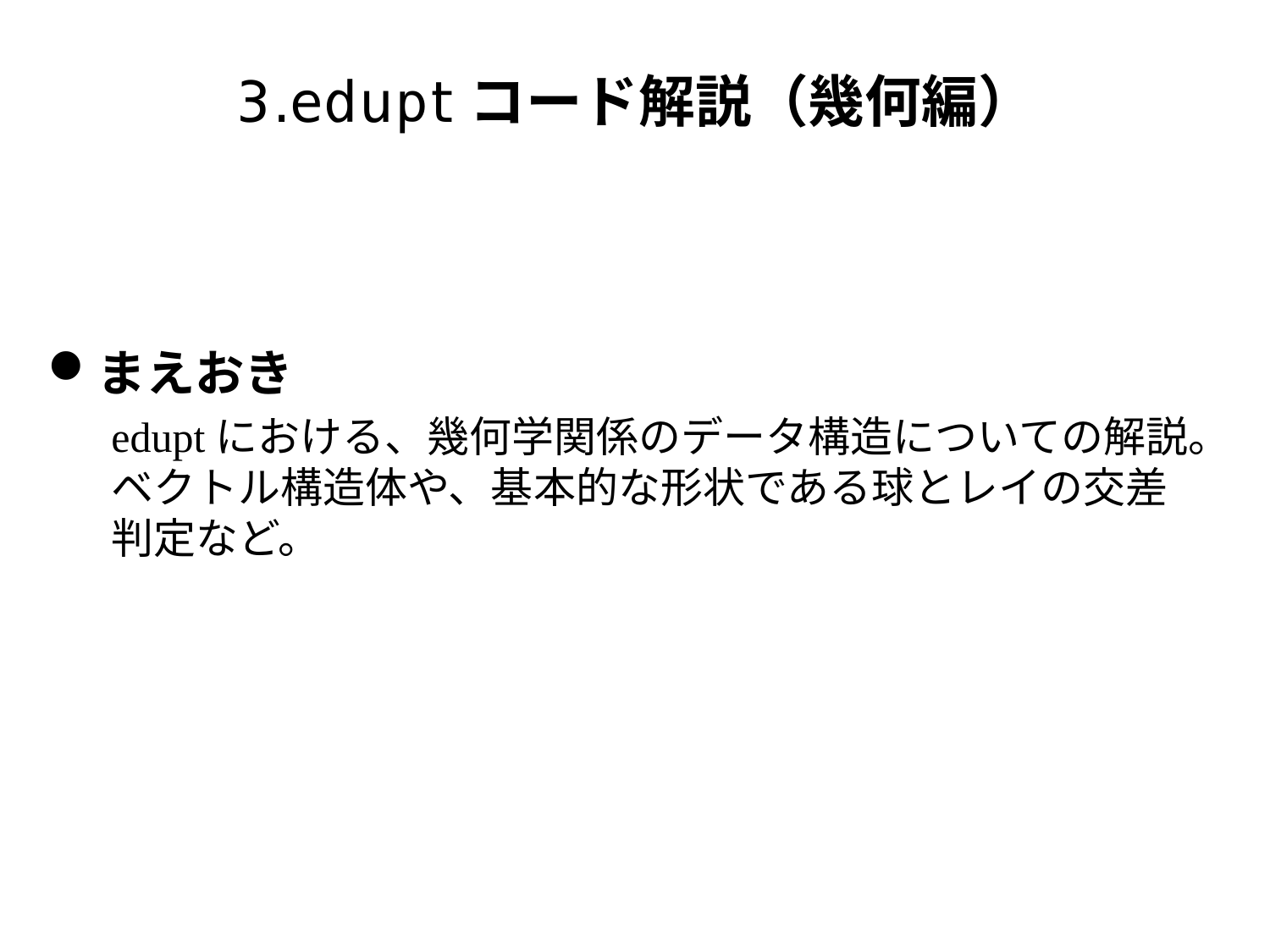

# 3.eduptコード解説（幾何編）
まえおき
eduptにおける、幾何学関係のデータ構造についての解説。ベクトル構造体や、基本的な形状である球とレイの交差判定など。